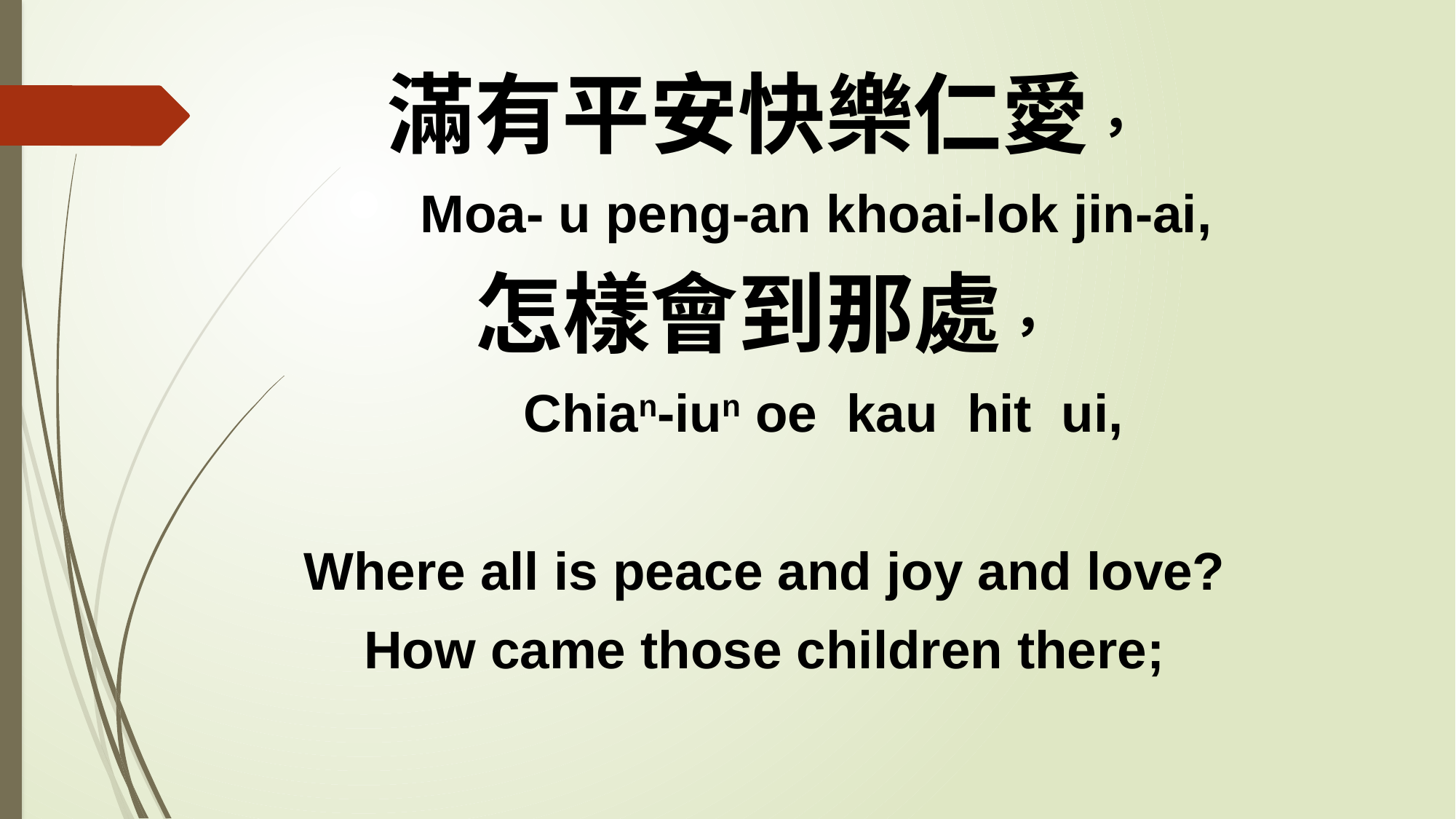

滿有平安快樂仁愛，
            Moa- u peng-an khoai-lok jin-ai,
怎樣會到那處，
                   Chian-iun oe  kau  hit  ui,

Where all is peace and joy and love?
How came those children there;